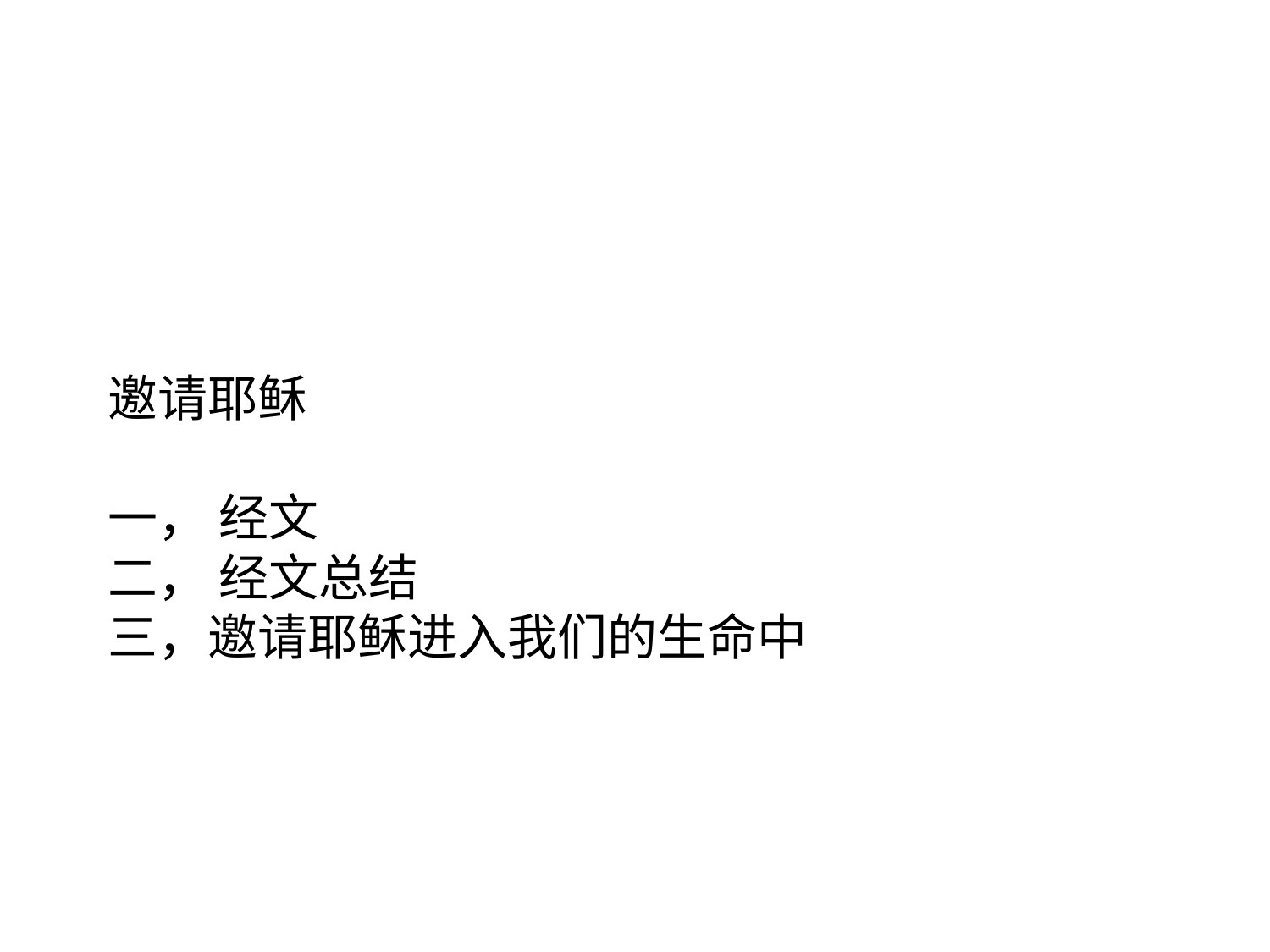

# 邀请耶稣 一， 经文 二， 经文总结 三，邀请耶稣进入我们的生命中